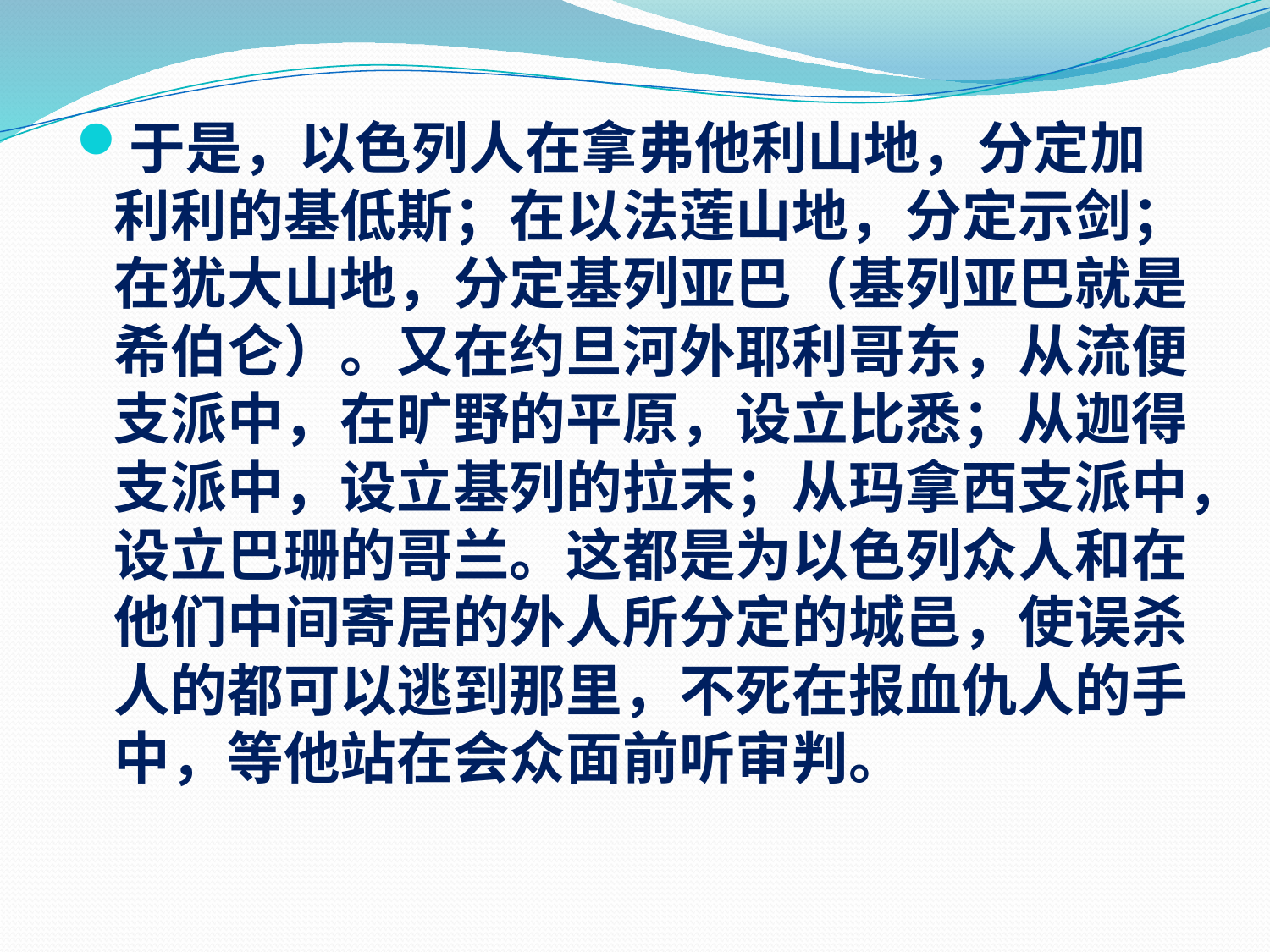

于是，以色列人在拿弗他利山地，分定加利利的基低斯；在以法莲山地，分定示剑；在犹大山地，分定基列亚巴（基列亚巴就是希伯仑）。又在约旦河外耶利哥东，从流便支派中，在旷野的平原，设立比悉；从迦得支派中，设立基列的拉末；从玛拿西支派中，设立巴珊的哥兰。这都是为以色列众人和在他们中间寄居的外人所分定的城邑，使误杀人的都可以逃到那里，不死在报血仇人的手中，等他站在会众面前听审判。
27